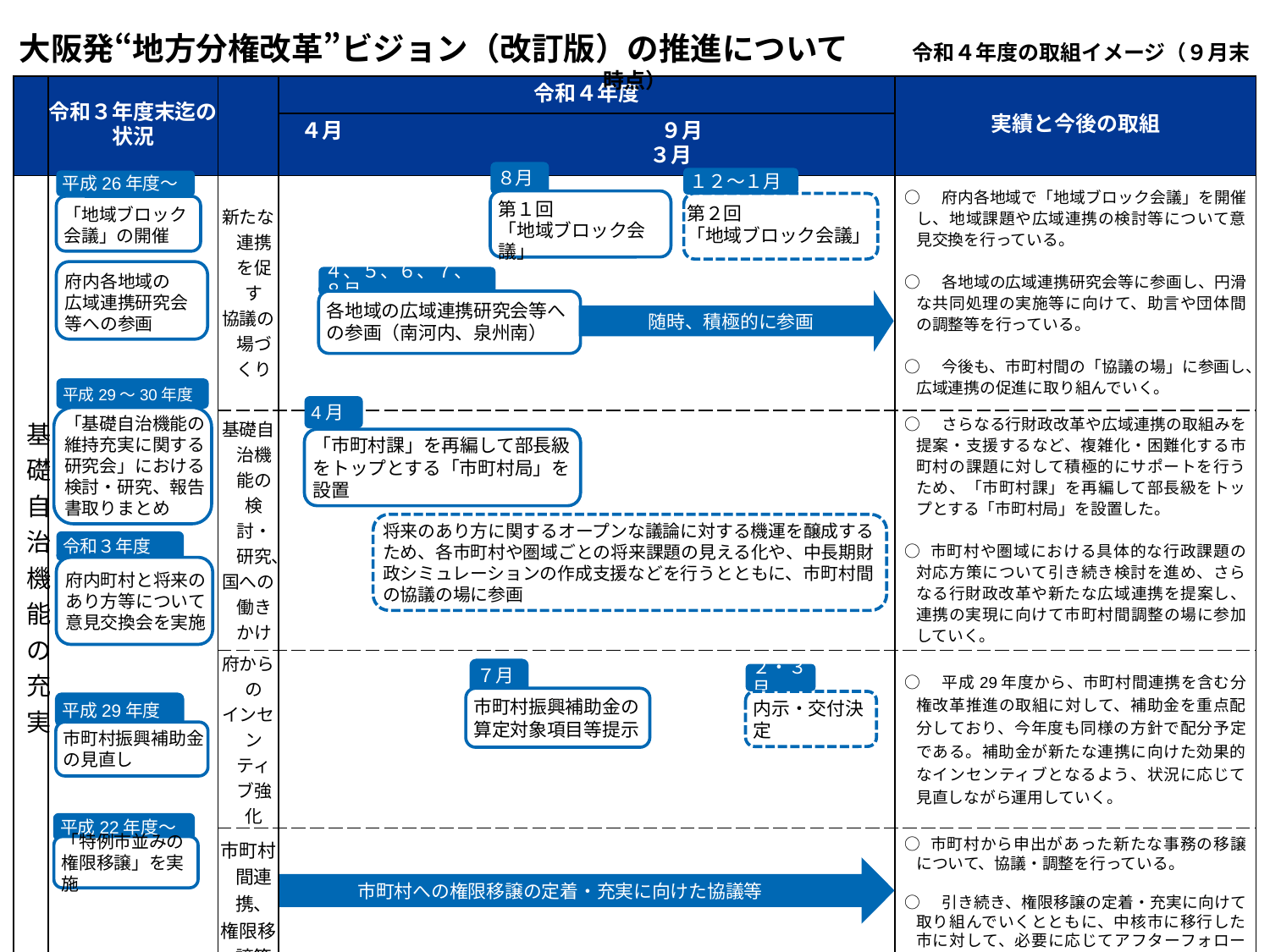

大阪発“地方分権改革”ビジョン（改訂版）の推進について　　令和４年度の取組イメージ（９月末時点）
|  | 令和３年度末迄の 状況 |  | 令和４年度 | 実績と今後の取組 |
| --- | --- | --- | --- | --- |
|  |  |  | ４月　　　　　　　　　　　　　　　９月　　　　　　　　　　　　　　　　３月 |  |
| 基礎自治機能の充実 |  | 新たな連携を促す 協議の場づくり |  | ○　府内各地域で「地域ブロック会議」を開催し、地域課題や広域連携の検討等について意見交換を行っている。 ○　各地域の広域連携研究会等に参画し、円滑な共同処理の実施等に向けて、助言や団体間の調整等を行っている。 ○　今後も、市町村間の「協議の場」に参画し、広域連携の促進に取り組んでいく。 |
|  |  | 基礎自治機能の検討・研究、 国への働きかけ |  | ○　さらなる行財政改革や広域連携の取組みを提案・支援するなど、複雑化・困難化する市町村の課題に対して積極的にサポートを行うため、「市町村課」を再編して部長級をトップとする「市町村局」を設置した。 ○ 市町村や圏域における具体的な行政課題の対応方策について引き続き検討を進め、さらなる行財政改革や新たな広域連携を提案し、連携の実現に向けて市町村間調整の場に参加していく。 |
|  |  | 府からの インセンティブ強化 |  | ○　平成29年度から、市町村間連携を含む分権改革推進の取組に対して、補助金を重点配分しており、今年度も同様の方針で配分予定である。補助金が新たな連携に向けた効果的なインセンティブとなるよう、状況に応じて見直しながら運用していく。 |
|  |  | 市町村間連携、 権限移譲等 |  | ○ 市町村から申出があった新たな事務の移譲について、協議・調整を行っている。 ○　引き続き、権限移譲の定着・充実に向けて取り組んでいくとともに、中核市に移行した市に対して、必要に応じてアフターフォローを行っていく。 |
８月
第１回
「地域ブロック会議」
１２～１月
第２回
「地域ブロック会議」
平成26年度～
「地域ブロック
会議」の開催
府内各地域の
広域連携研究会
等への参画
４、５、６、７、８月
各地域の広域連携研究会等への参画（南河内、泉州南）
随時、積極的に参画
平成29～30年度
「基礎自治機能の維持充実に関する研究会」における検討・研究、報告書取りまとめ
4月
「市町村課」を再編して部長級をトップとする「市町村局」を設置
将来のあり方に関するオープンな議論に対する機運を醸成するため、各市町村や圏域ごとの将来課題の見える化や、中長期財政シミュレーションの作成支援などを行うとともに、市町村間の協議の場に参画
令和３年度
府内町村と将来のあり方等について意見交換会を実施
７月
市町村振興補助金の算定対象項目等提示
２・３月
内示・交付決定
平成29年度
市町村振興補助金の見直し
平成22年度～
「特例市並みの
権限移譲」を実施
市町村への権限移譲の定着・充実に向けた協議等